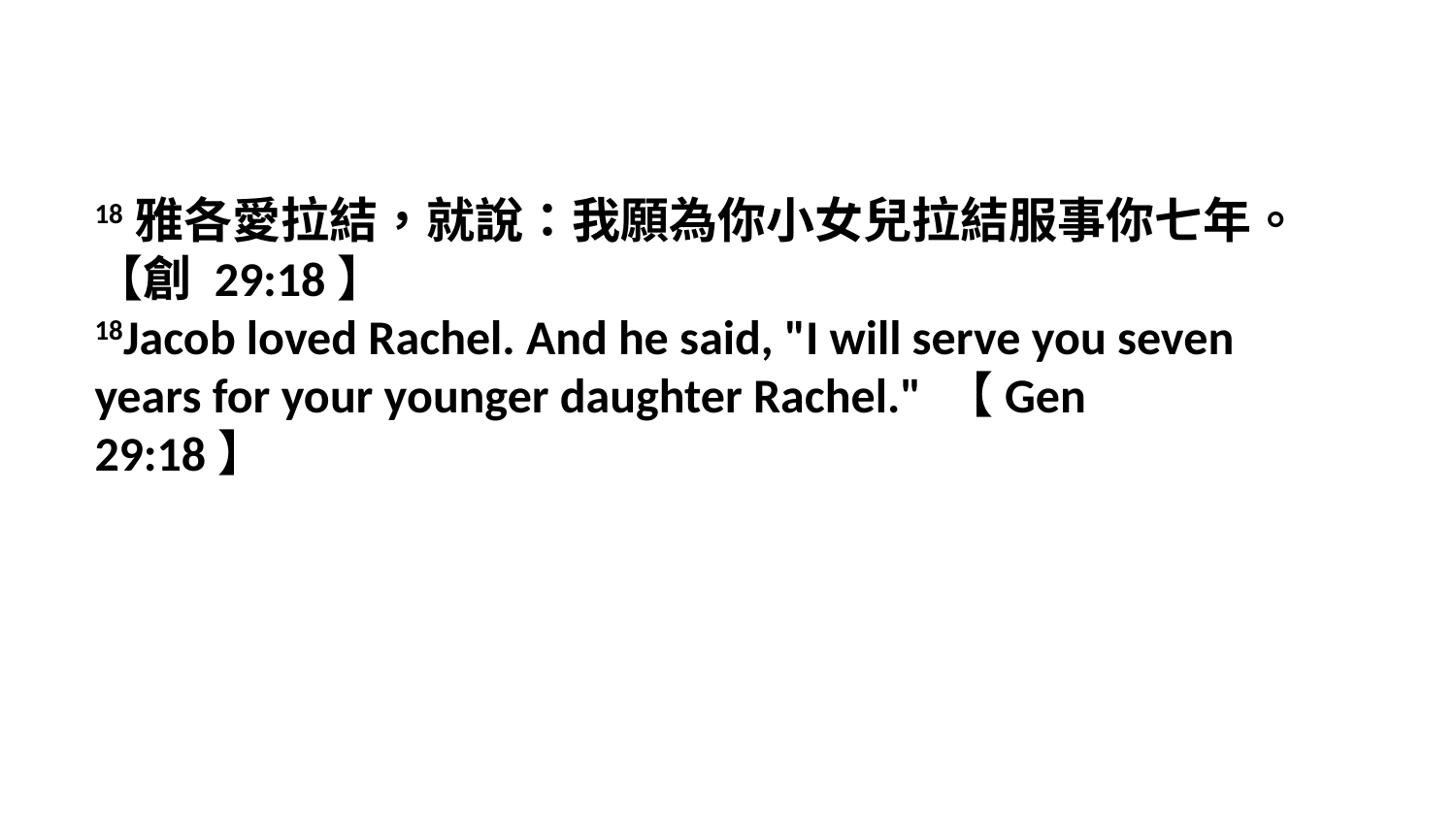

18雅各愛拉結，就說：我願為你小女兒拉結服事你七年。【創 29:18】
18Jacob loved Rachel. And he said, "I will serve you seven years for your younger daughter Rachel." 【Gen 29:18】